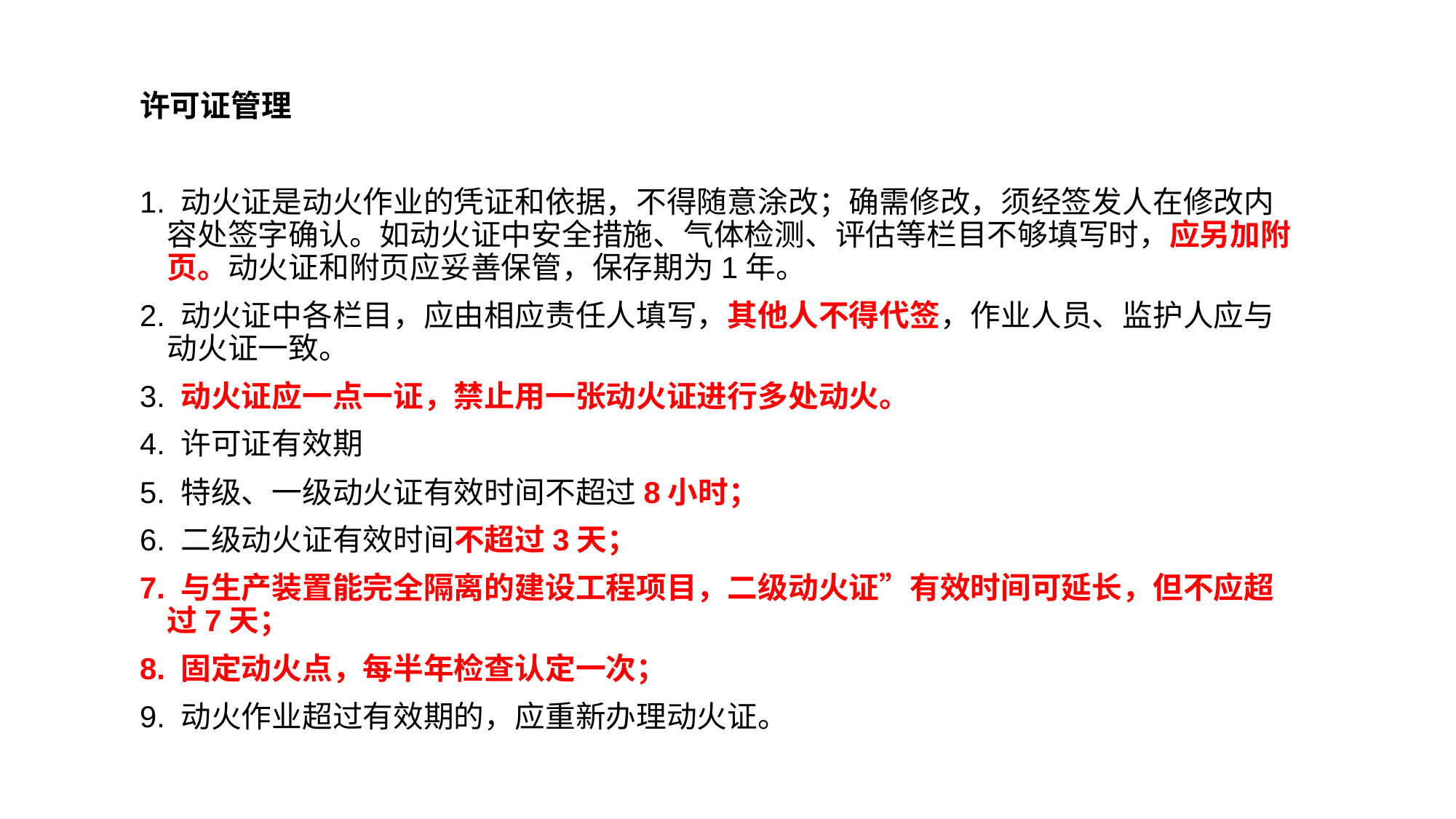

#
许可证管理

1. 动火证是动火作业的凭证和依据，不得随意涂改；确需修改，须经签发人在修改内容处签字确认。如动火证中安全措施、气体检测、评估等栏目不够填写时，应另加附页。动火证和附页应妥善保管，保存期为1年。
2. 动火证中各栏目，应由相应责任人填写，其他人不得代签，作业人员、监护人应与动火证一致。
3. 动火证应一点一证，禁止用一张动火证进行多处动火。
4. 许可证有效期
5. 特级、一级动火证有效时间不超过8小时；
6. 二级动火证有效时间不超过3天；
7. 与生产装置能完全隔离的建设工程项目，二级动火证”有效时间可延长，但不应超过7天；
8. 固定动火点，每半年检查认定一次；
9. 动火作业超过有效期的，应重新办理动火证。